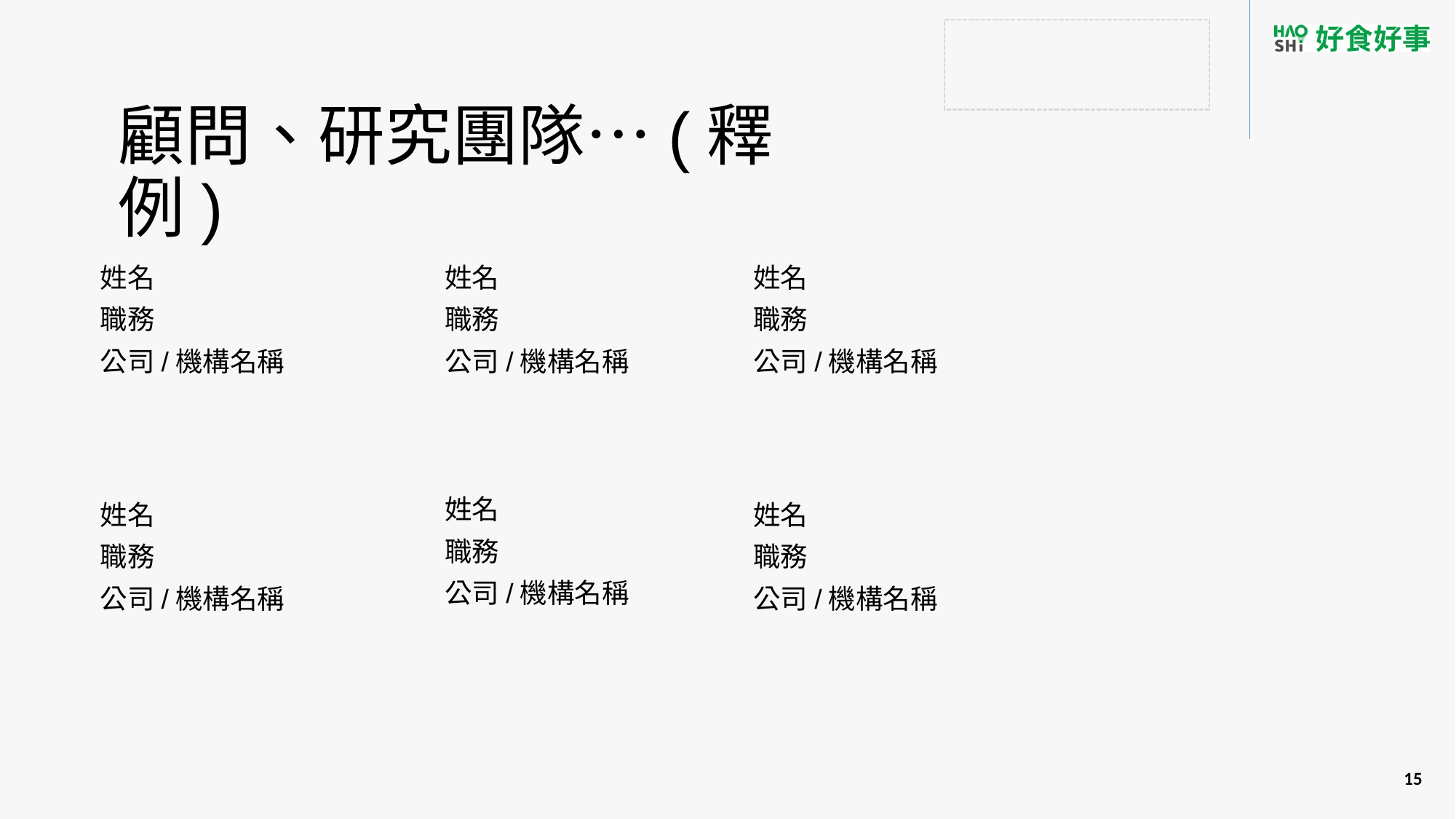

顧問、研究團隊…(釋例)
姓名
職務
公司/機構名稱
姓名
職務
公司/機構名稱
姓名
職務
公司/機構名稱
姓名
職務
公司/機構名稱
姓名
職務
公司/機構名稱
姓名
職務
公司/機構名稱